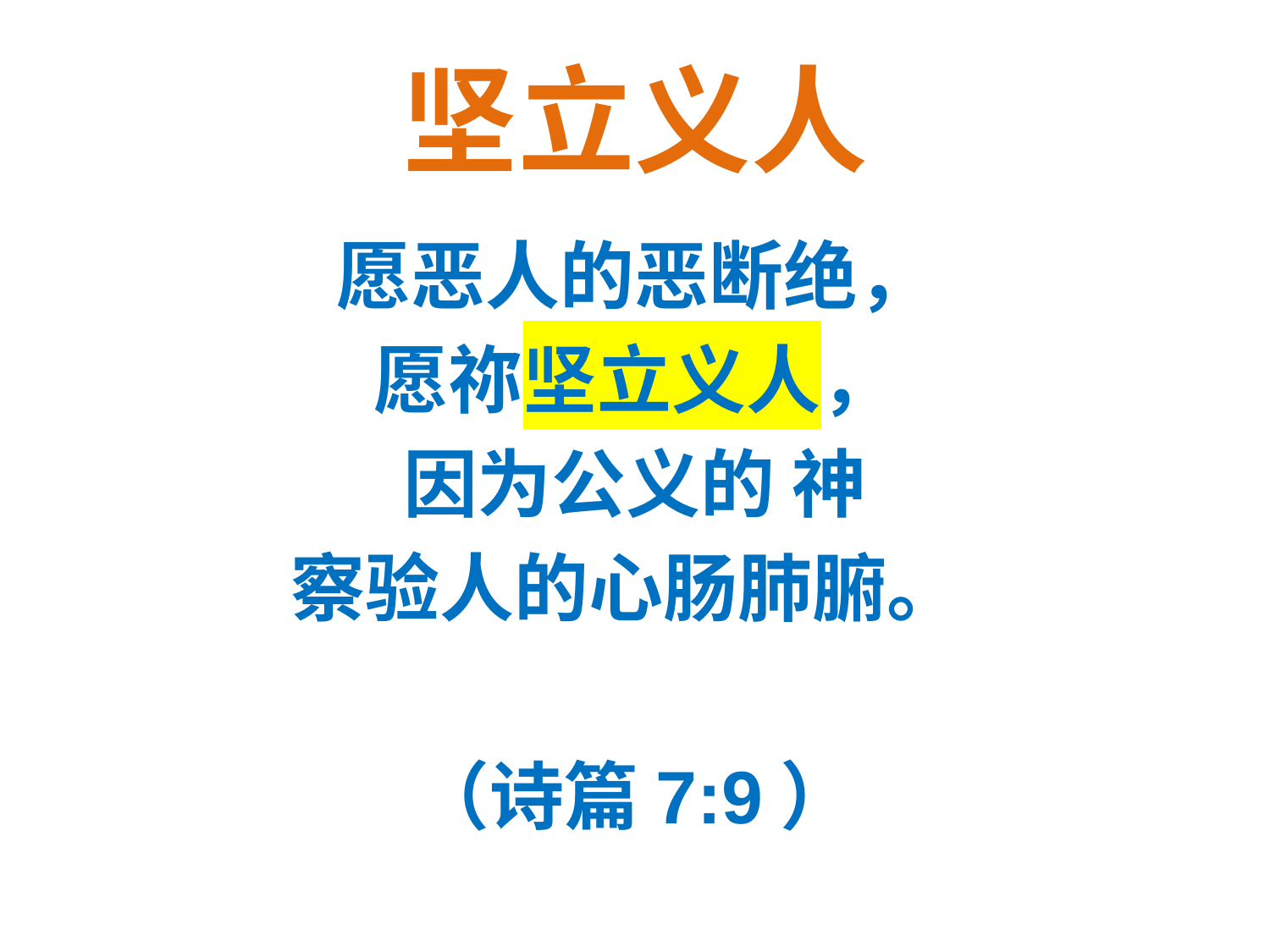

# 坚立义人
愿恶人的恶断绝，
愿祢坚立义人，
因为公义的 神
察验人的心肠肺腑。

（诗篇7:9）